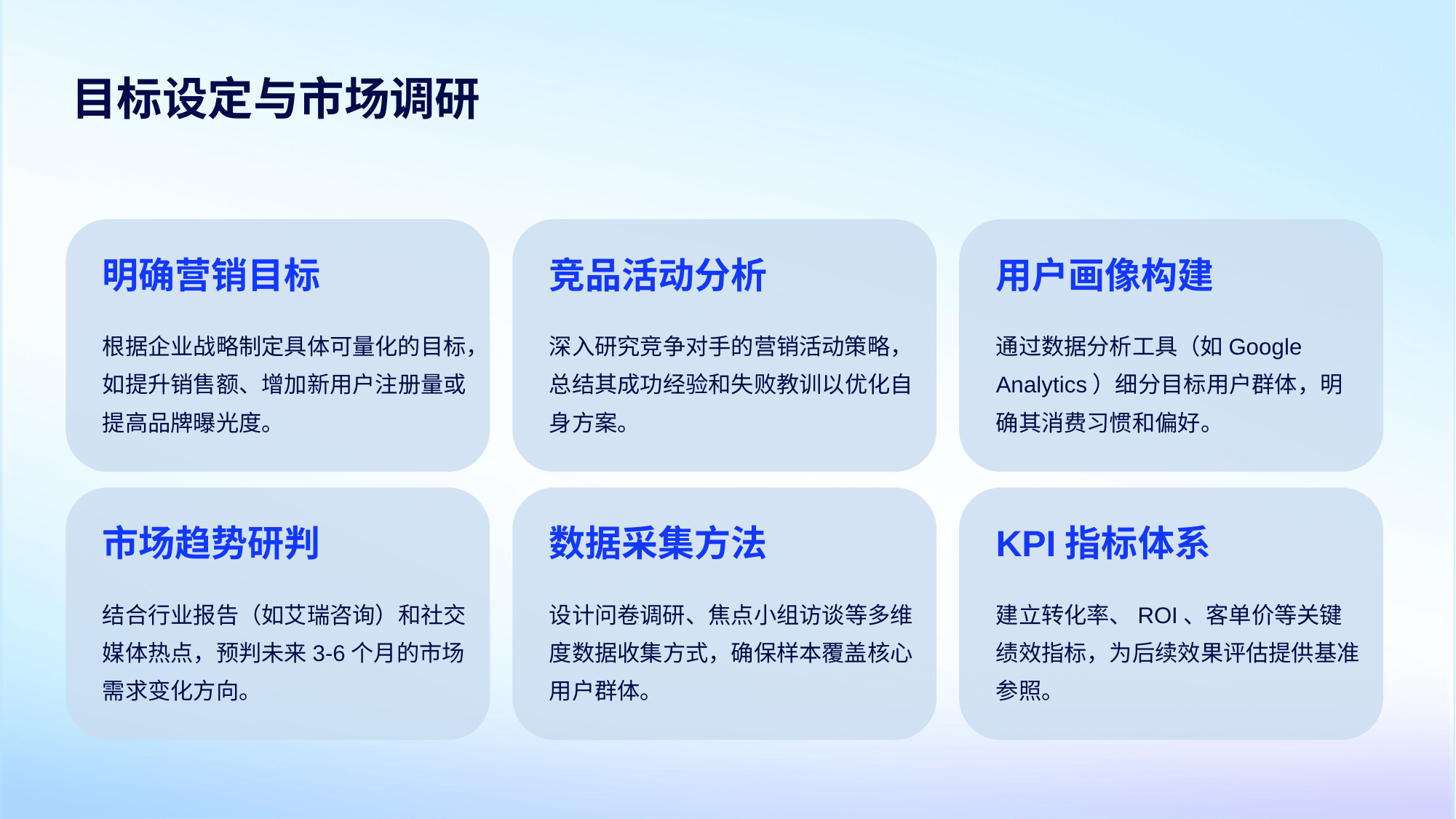

目标设定与市场调研

明确营销目标
竞品活动分析
用户画像构建
根据企业战略制定具体可量化的目标，如提升销售额、增加新用户注册量或提高品牌曝光度。
深入研究竞争对手的营销活动策略，总结其成功经验和失败教训以优化自身方案。
通过数据分析工具（如Google Analytics）细分目标用户群体，明确其消费习惯和偏好。

市场趋势研判
数据采集方法
KPI指标体系
结合行业报告（如艾瑞咨询）和社交媒体热点，预判未来3-6个月的市场需求变化方向。
设计问卷调研、焦点小组访谈等多维度数据收集方式，确保样本覆盖核心用户群体。
建立转化率、ROI、客单价等关键绩效指标，为后续效果评估提供基准参照。